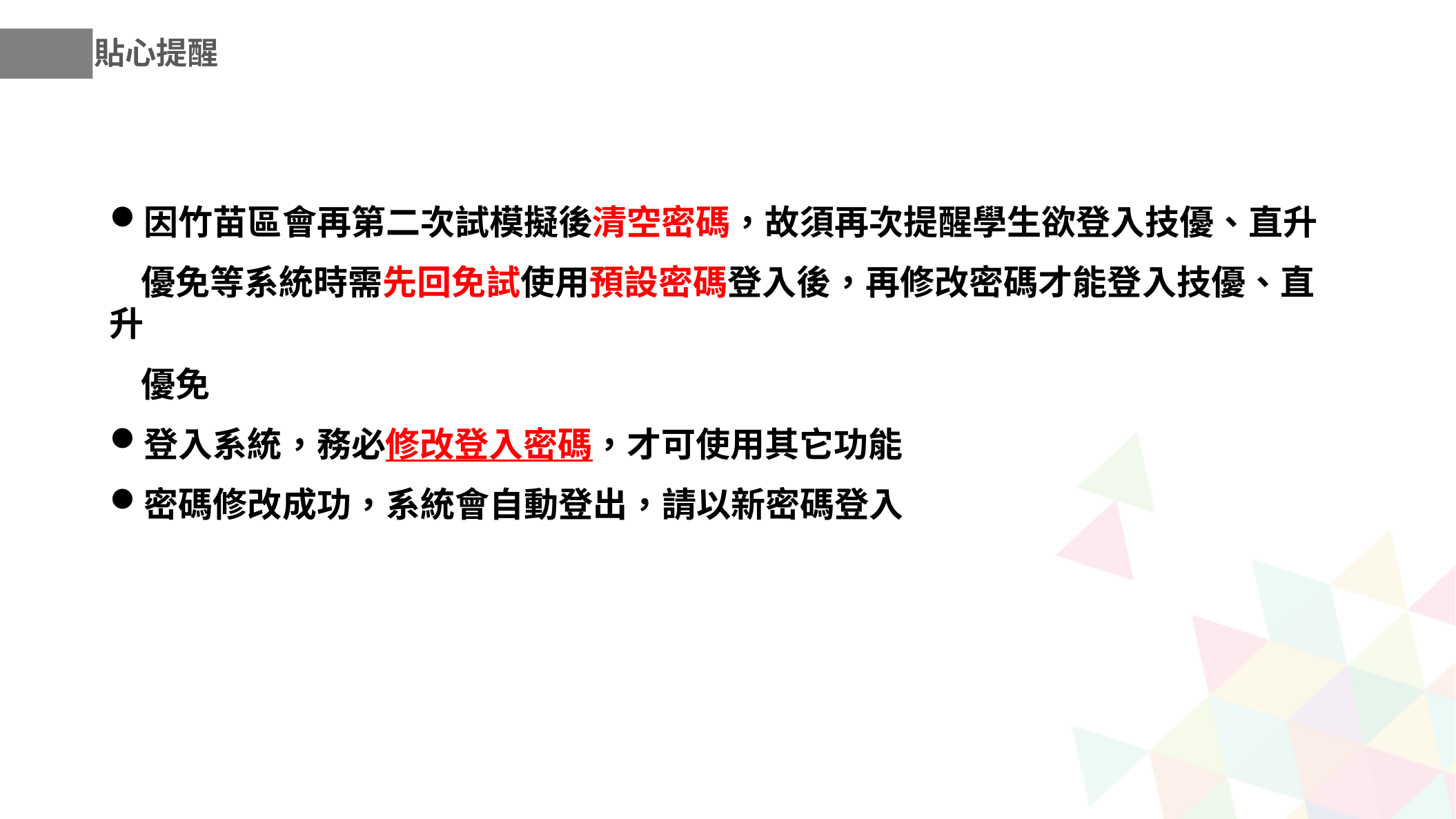

貼心提醒

因竹苗區會再第二次試模擬後清空密碼，故須再次提醒學生欲登入技優、直升
   優免等系統時需先回免試使用預設密碼登入後，再修改密碼才能登入技優、直升
   優免
登入系統，務必修改登入密碼，才可使用其它功能
密碼修改成功，系統會自動登出，請以新密碼登入